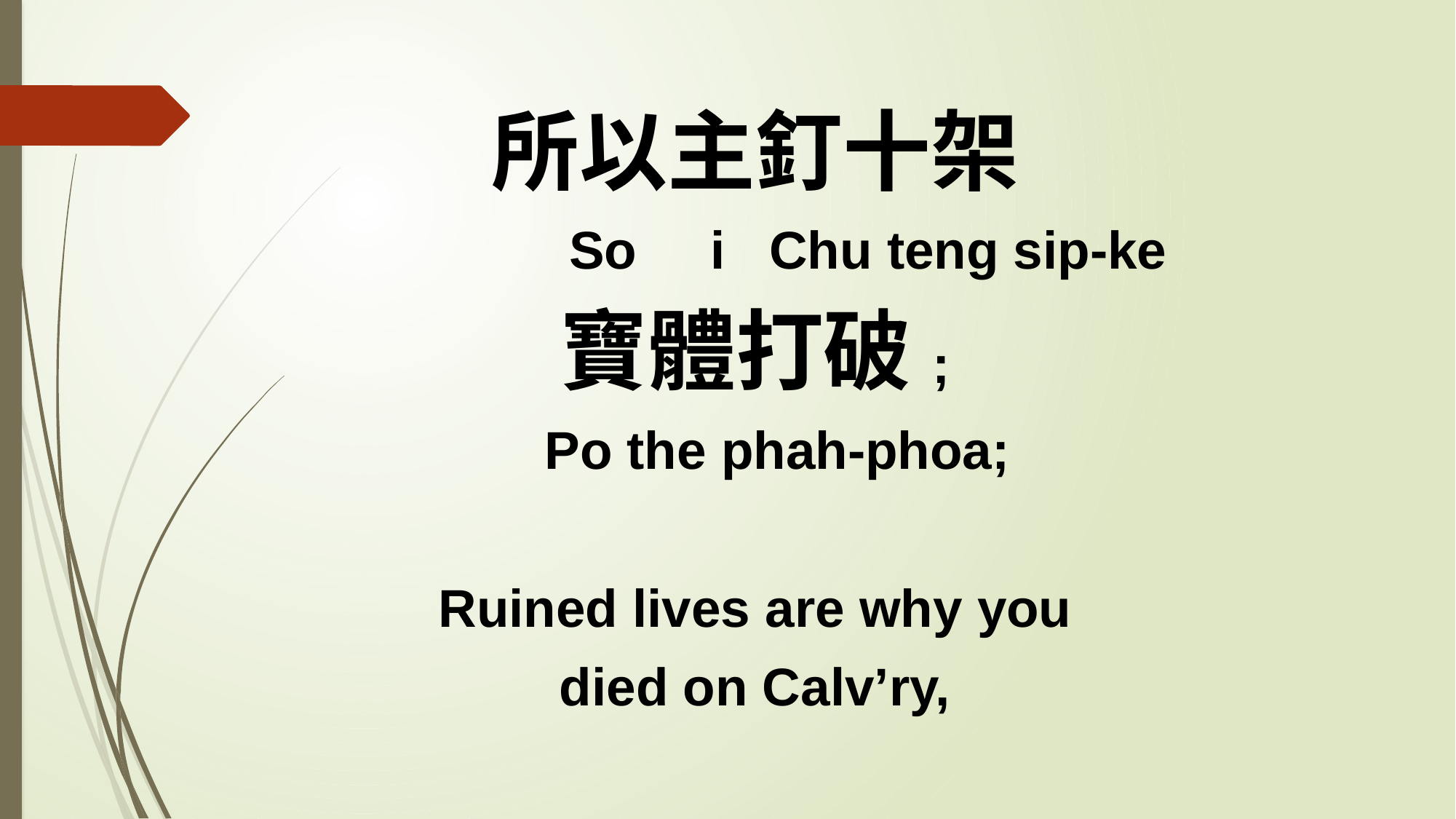

所以主釘十架
                     So     i   Chu teng sip-ke
寶體打破;
   Po the phah-phoa;

Ruined lives are why you
died on Calv’ry,